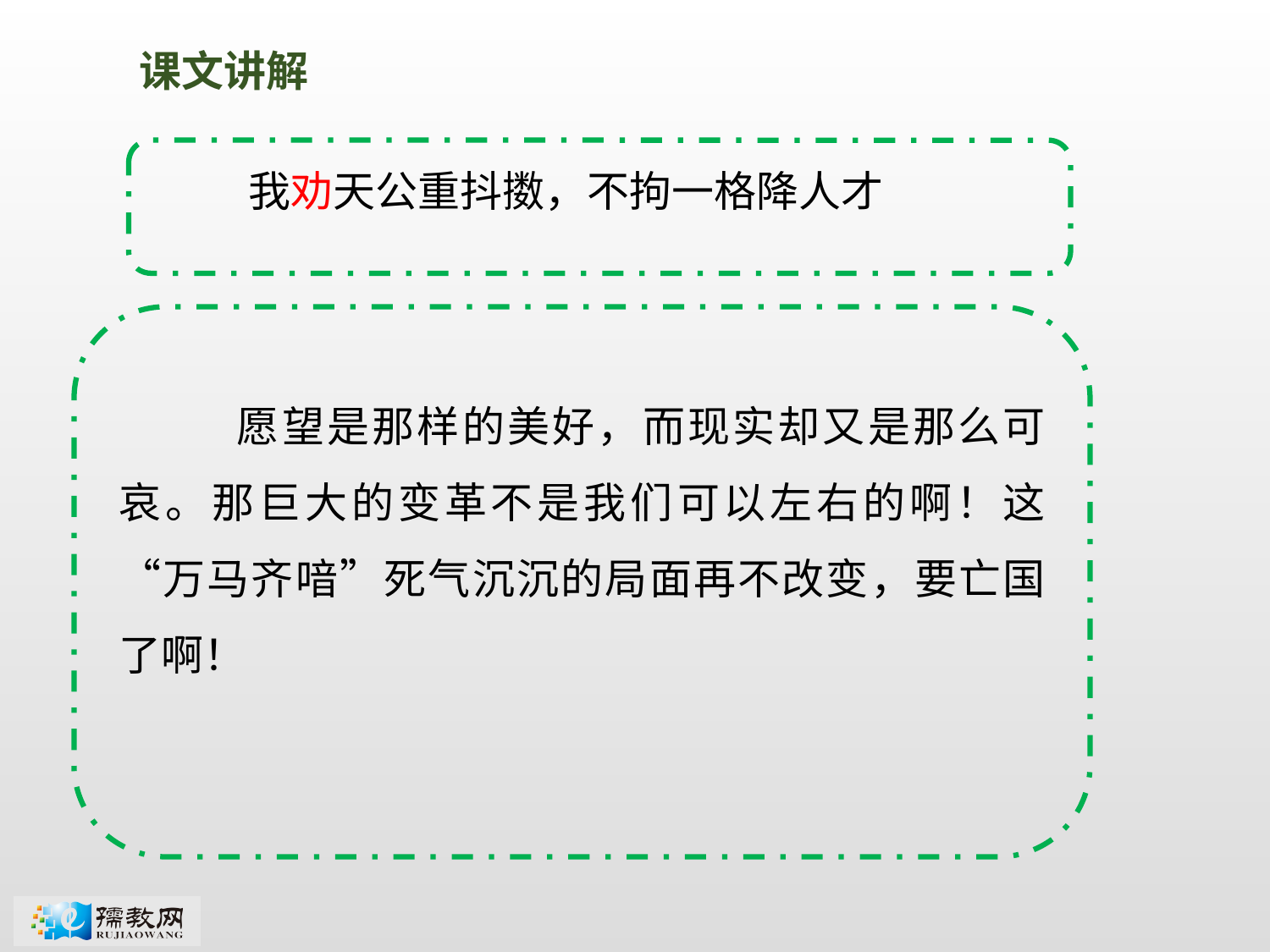

课文讲解

我劝天公重抖擞，不拘一格降人才

      愿望是那样的美好，而现实却又是那么可哀。那巨大的变革不是我们可以左右的啊！这“万马齐喑”死气沉沉的局面再不改变，要亡国了啊！